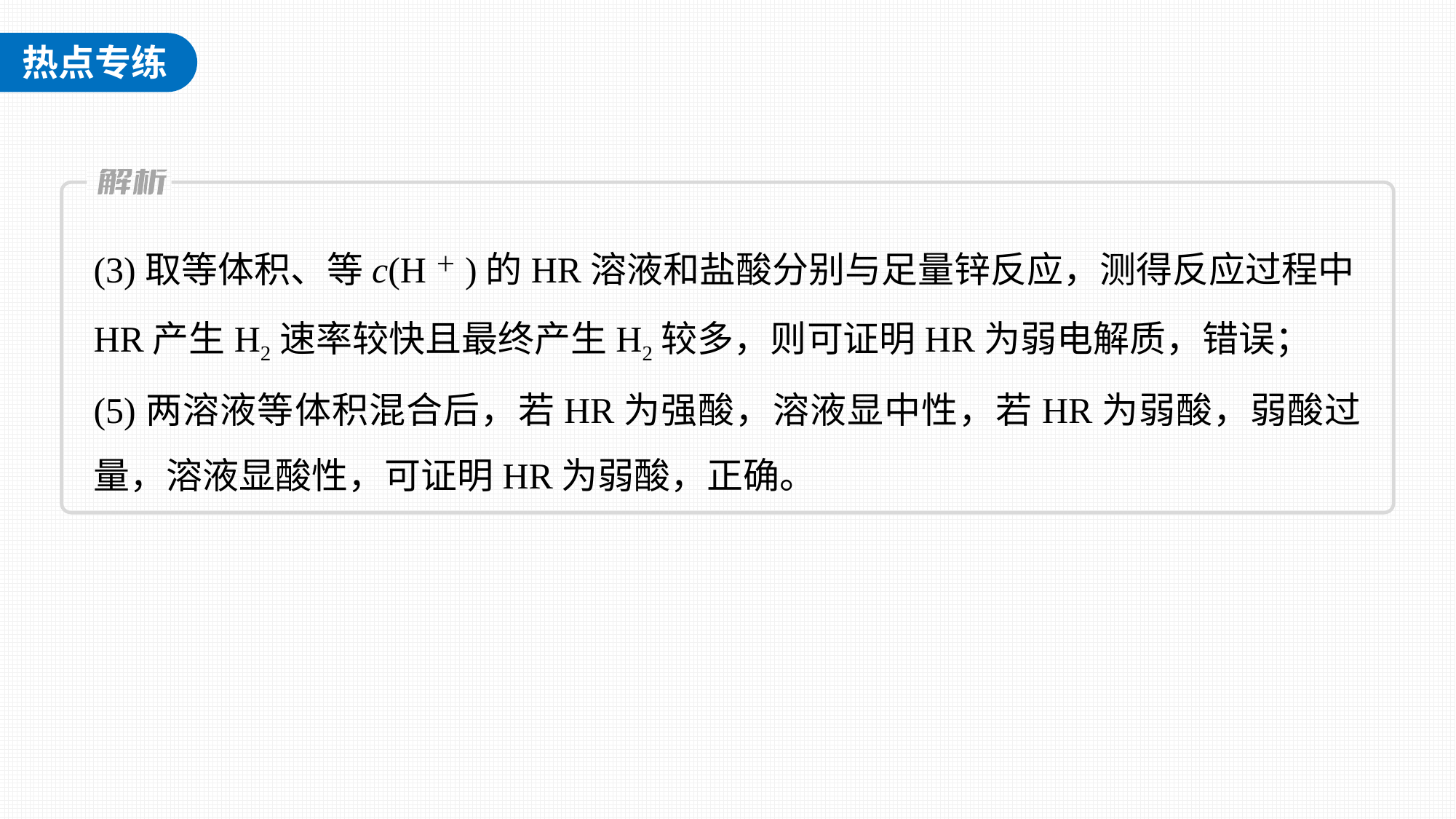

(3)取等体积、等c(H＋)的HR溶液和盐酸分别与足量锌反应，测得反应过程中HR产生H2速率较快且最终产生H2较多，则可证明HR为弱电解质，错误；
(5)两溶液等体积混合后，若HR为强酸，溶液显中性，若HR为弱酸，弱酸过量，溶液显酸性，可证明HR为弱酸，正确。